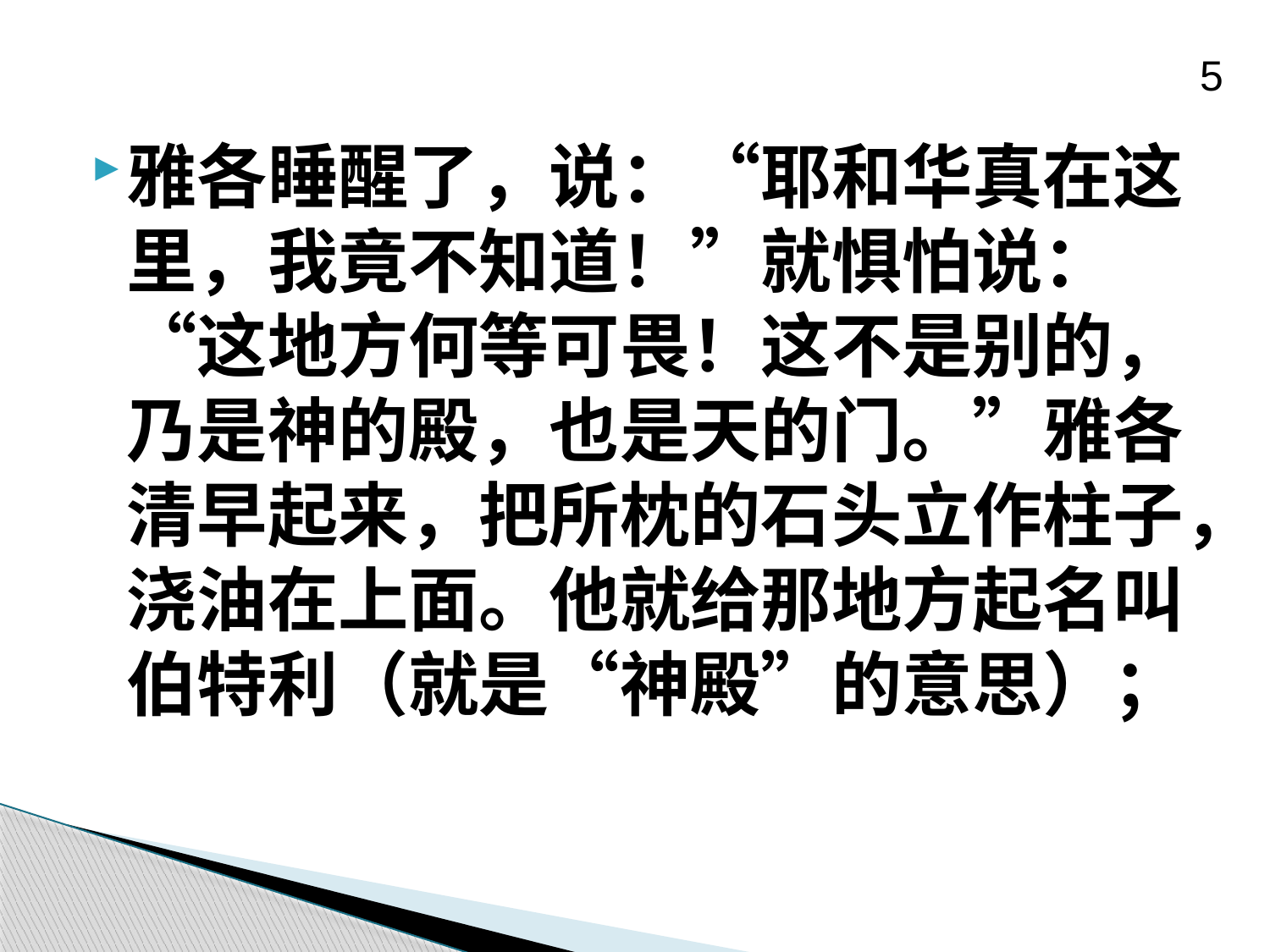

5
雅各睡醒了，说：“耶和华真在这里，我竟不知道！”就惧怕说：“这地方何等可畏！这不是别的，乃是神的殿，也是天的门。”雅各清早起来，把所枕的石头立作柱子，浇油在上面。他就给那地方起名叫伯特利（就是“神殿”的意思）；